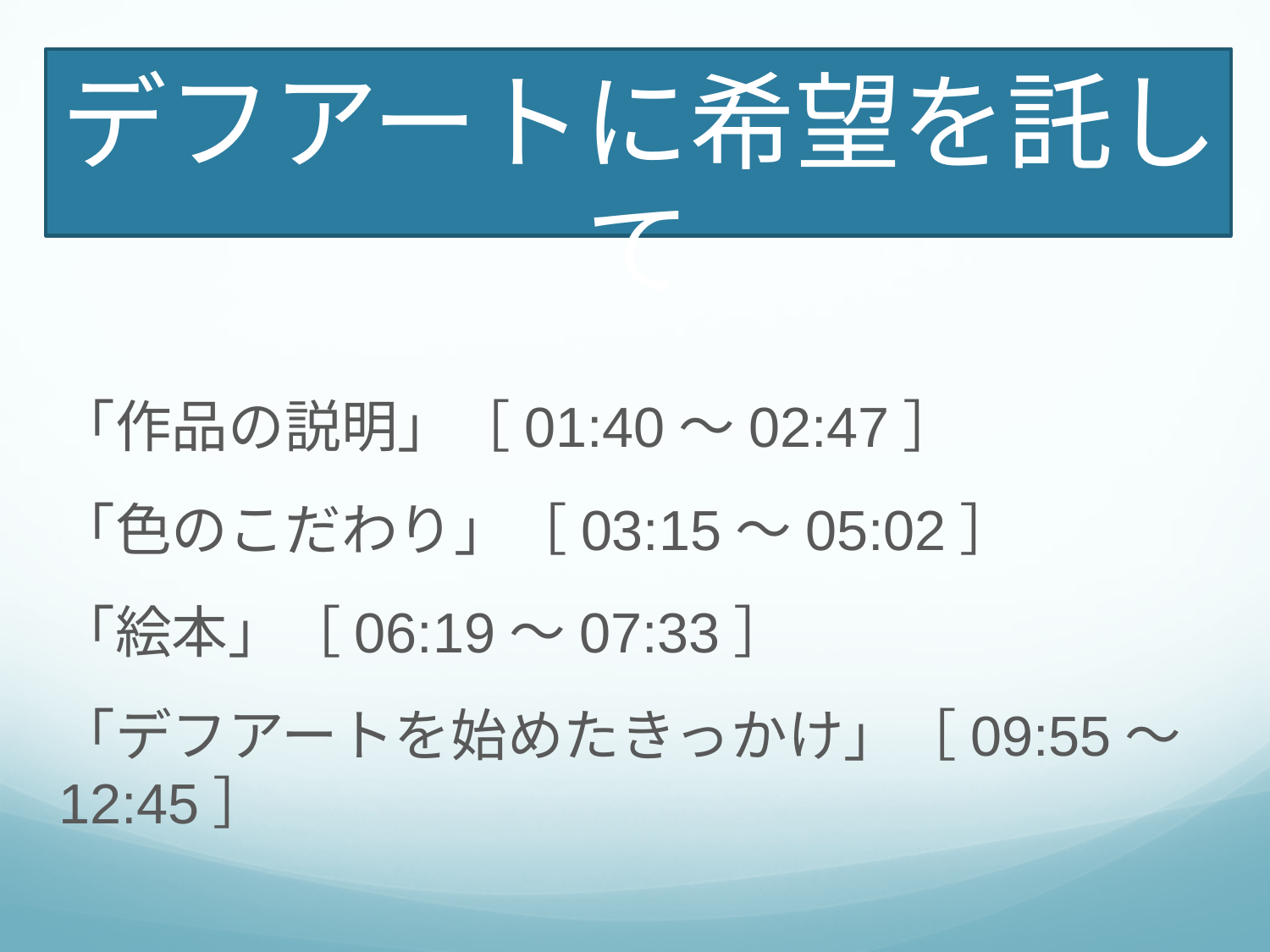

デフアートに希望を託して

「作品の説明」［01:40〜02:47］
「色のこだわり」［03:15〜05:02］
「絵本」［06:19〜07:33］
「デフアートを始めたきっかけ」［09:55〜12:45］